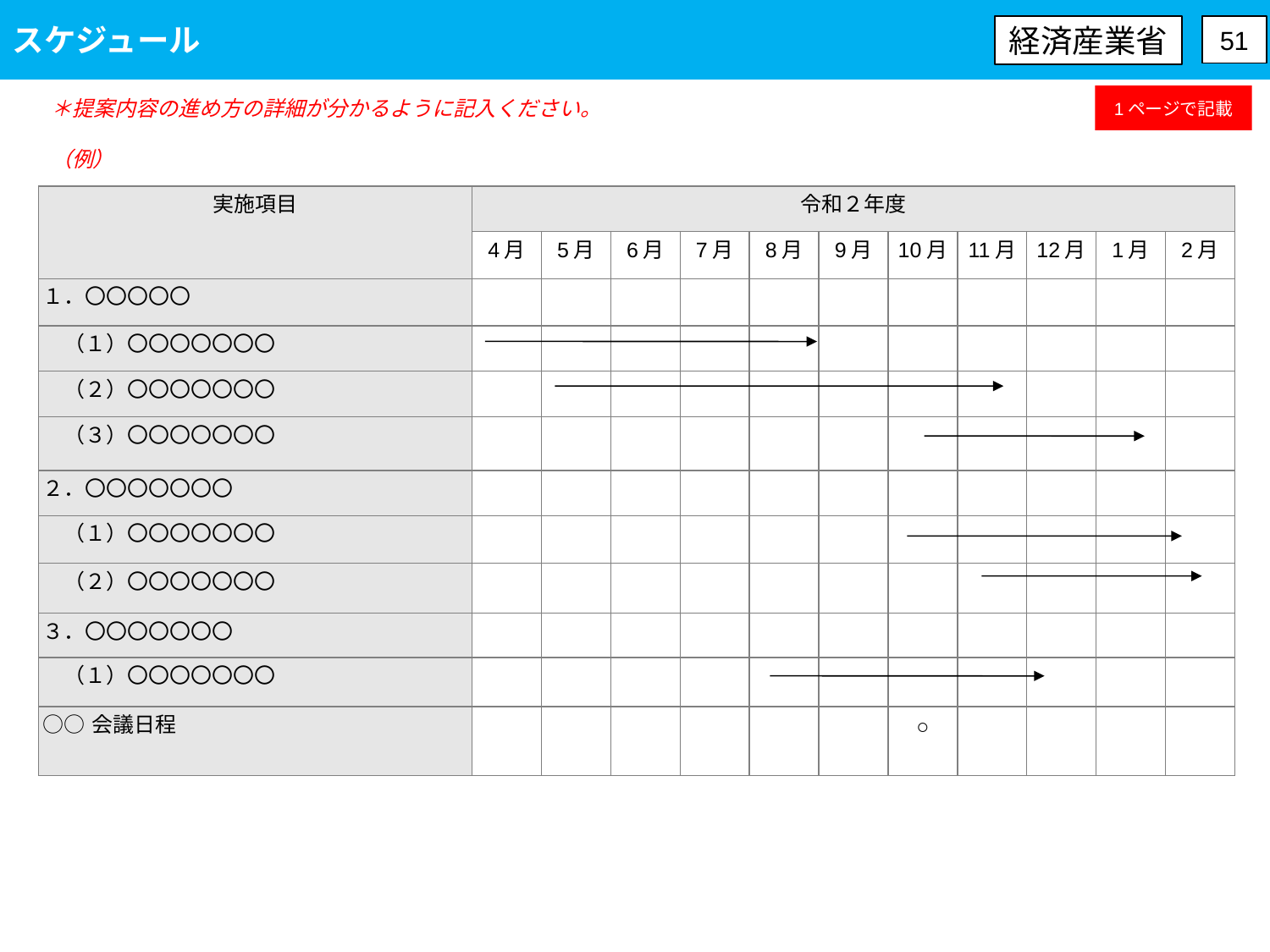

スケジュール
経済産業省
51
1ページで記載
＊提案内容の進め方の詳細が分かるように記入ください。

（例）

| 実施項目 | 令和２年度 |  |  |  |  |  |  |  |  |  |  |
| --- | --- | --- | --- | --- | --- | --- | --- | --- | --- | --- | --- |
|  | 4月 | 5月 | 6月 | 7月 | 8月 | 9月 | 10月 | 11月 | 12月 | 1月 | 2月 |
| １．〇〇〇〇〇 |  |  |  |  |  |  |  |  |  |  |  |
| （１）〇〇〇〇〇〇〇 |  |  |  |  |  |  |  |  |  |  |  |
| （２）〇〇〇〇〇〇〇 |  |  |  |  |  |  |  |  |  |  |  |
| （３）〇〇〇〇〇〇〇 |  |  |  |  |  |  |  |  |  |  |  |
| ２．〇〇〇〇〇〇〇 |  |  |  |  |  |  |  |  |  |  |  |
| （１）〇〇〇〇〇〇〇 |  |  |  |  |  |  |  |  |  |  |  |
| （２）〇〇〇〇〇〇〇 |  |  |  |  |  |  |  |  |  |  |  |
| ３．〇〇〇〇〇〇〇 |  |  |  |  |  |  |  |  |  |  |  |
| （１）〇〇〇〇〇〇〇 |  |  |  |  |  |  |  |  |  |  |  |
| ○○会議日程 |  |  |  |  |  |  | ○ |  |  |  |  |